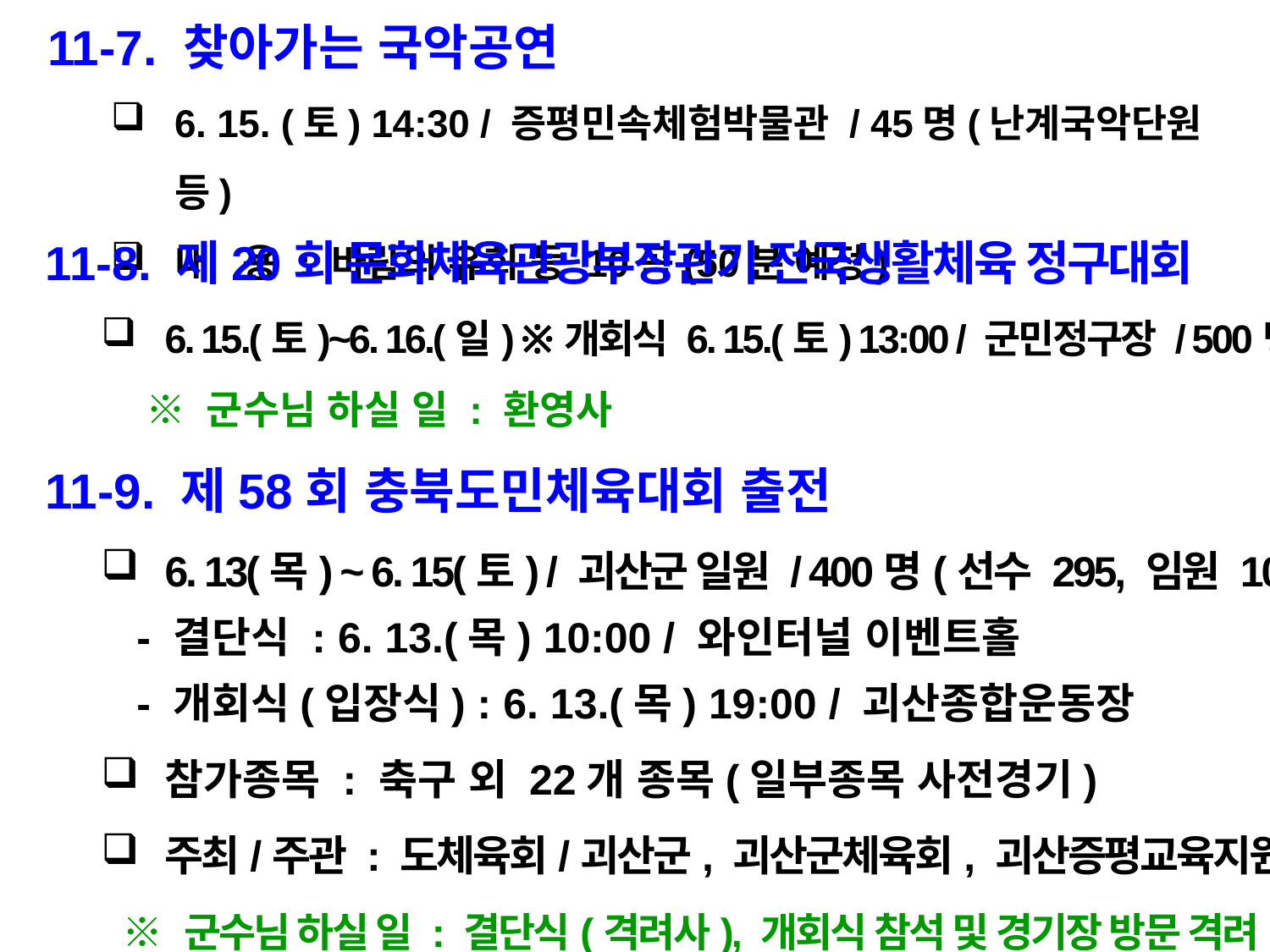

11-7. 찾아가는 국악공연
6. 15. (토) 14:30 / 증평민속체험박물관 / 45명(난계국악단원 등)
내   용 : 바람의 유희 등 10곡(50분 예정)
11-8. 제20회 문화체육관광부장관기 전국생활체육 정구대회
6. 15.(토)~6. 16.(일) ※개회식 6. 15.(토) 13:00 / 군민정구장 / 500명
    ※ 군수님 하실 일 : 환영사
11-9. 제58회 충북도민체육대회 출전
6. 13(목) ~ 6. 15(토) / 괴산군 일원 / 400명(선수 295, 임원 105)
   - 결단식 : 6. 13.(목) 10:00 / 와인터널 이벤트홀
   - 개회식(입장식) : 6. 13.(목) 19:00 / 괴산종합운동장
참가종목 : 축구 외 22개 종목(일부종목 사전경기)
주최/주관 : 도체육회/괴산군, 괴산군체육회, 괴산증평교육지원청
  ※ 군수님 하실 일 : 결단식(격려사), 개회식 참석 및 경기장 방문 격려